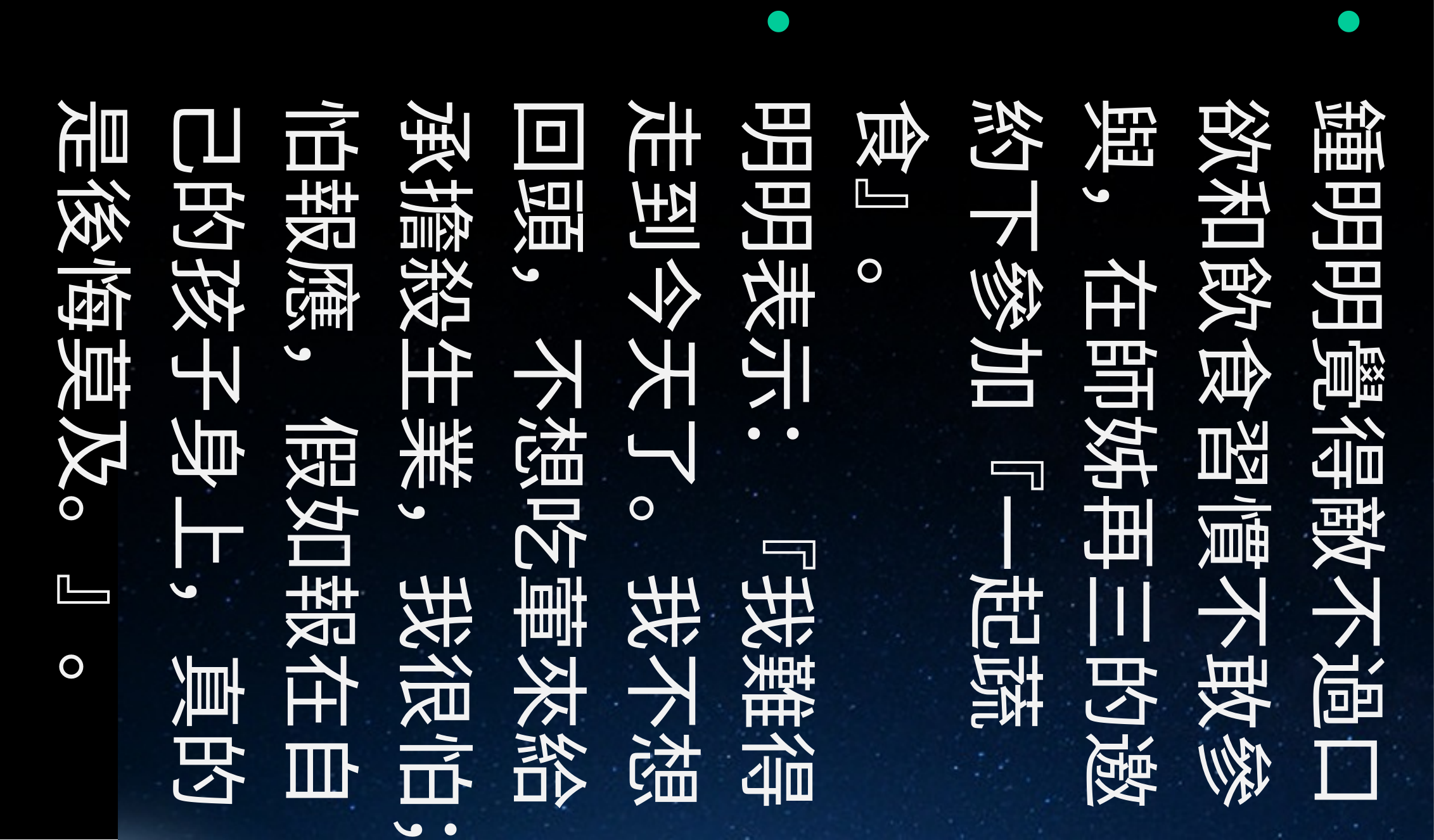

鍾明明覺得敵不過口欲和飲食習慣不敢參與，在師姊再三的邀約下參加『一起蔬食』。
明明表示：『我難得走到今天了。我不想回頭，不想吃葷來給承擔殺生業，我很怕；怕報應，假如報在自己的孩子身上，真的是後悔莫及。』。